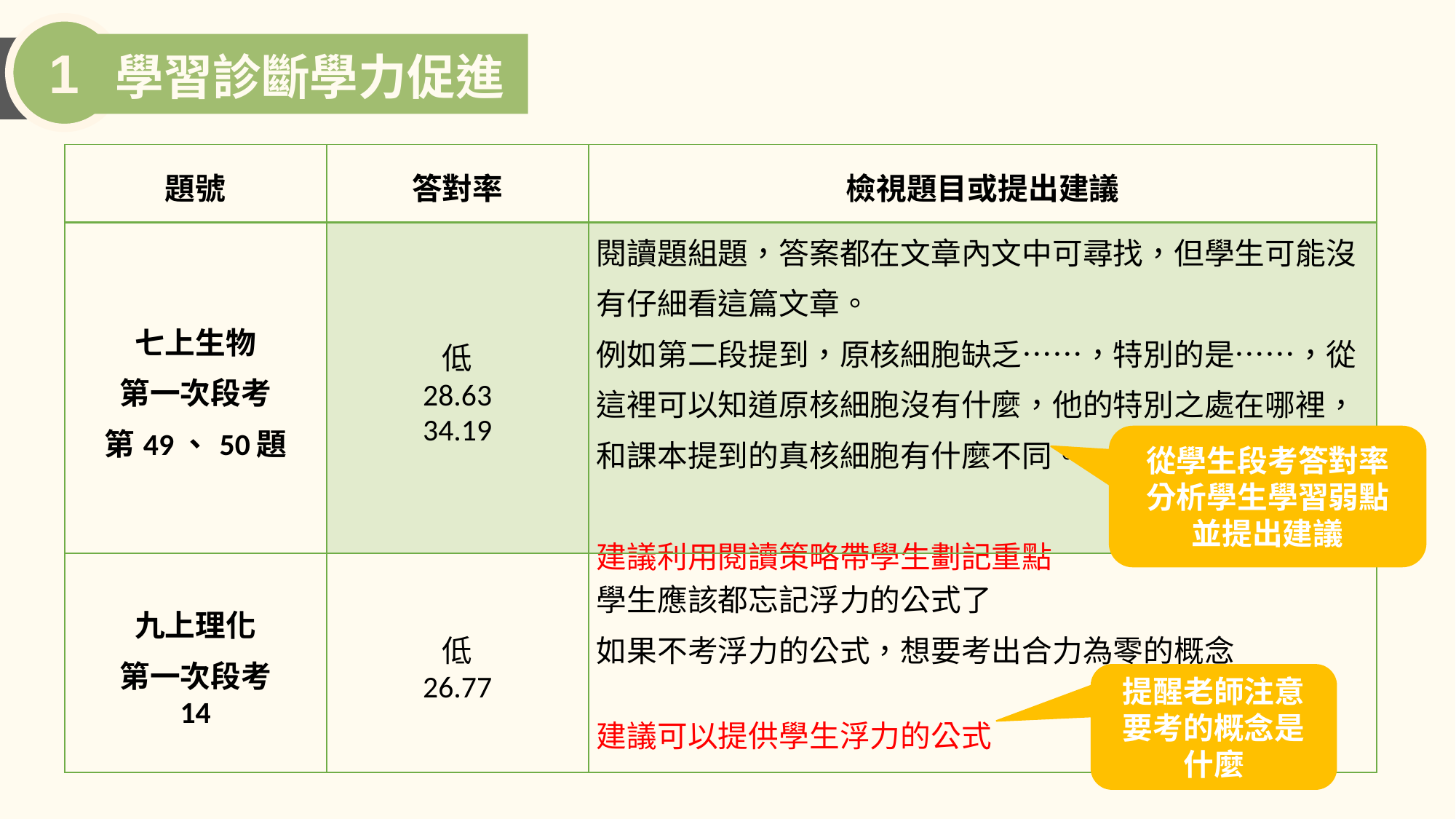

1

學習診斷學力促進
| 題號 | 答對率 | 檢視題目或提出建議 |
| --- | --- | --- |
| 七上生物 第一次段考 第49、50題 | 低 28.63 34.19 | 閱讀題組題，答案都在文章內文中可尋找，但學生可能沒有仔細看這篇文章。 例如第二段提到，原核細胞缺乏……，特別的是……，從這裡可以知道原核細胞沒有什麼，他的特別之處在哪裡，和課本提到的真核細胞有什麼不同。 建議利用閱讀策略帶學生劃記重點 |
| 九上理化 第一次段考 14 | 低 26.77 | 學生應該都忘記浮力的公式了 如果不考浮力的公式，想要考出合力為零的概念 建議可以提供學生浮力的公式 |
從學生段考答對率
分析學生學習弱點
並提出建議
提醒老師注意要考的概念是什麼